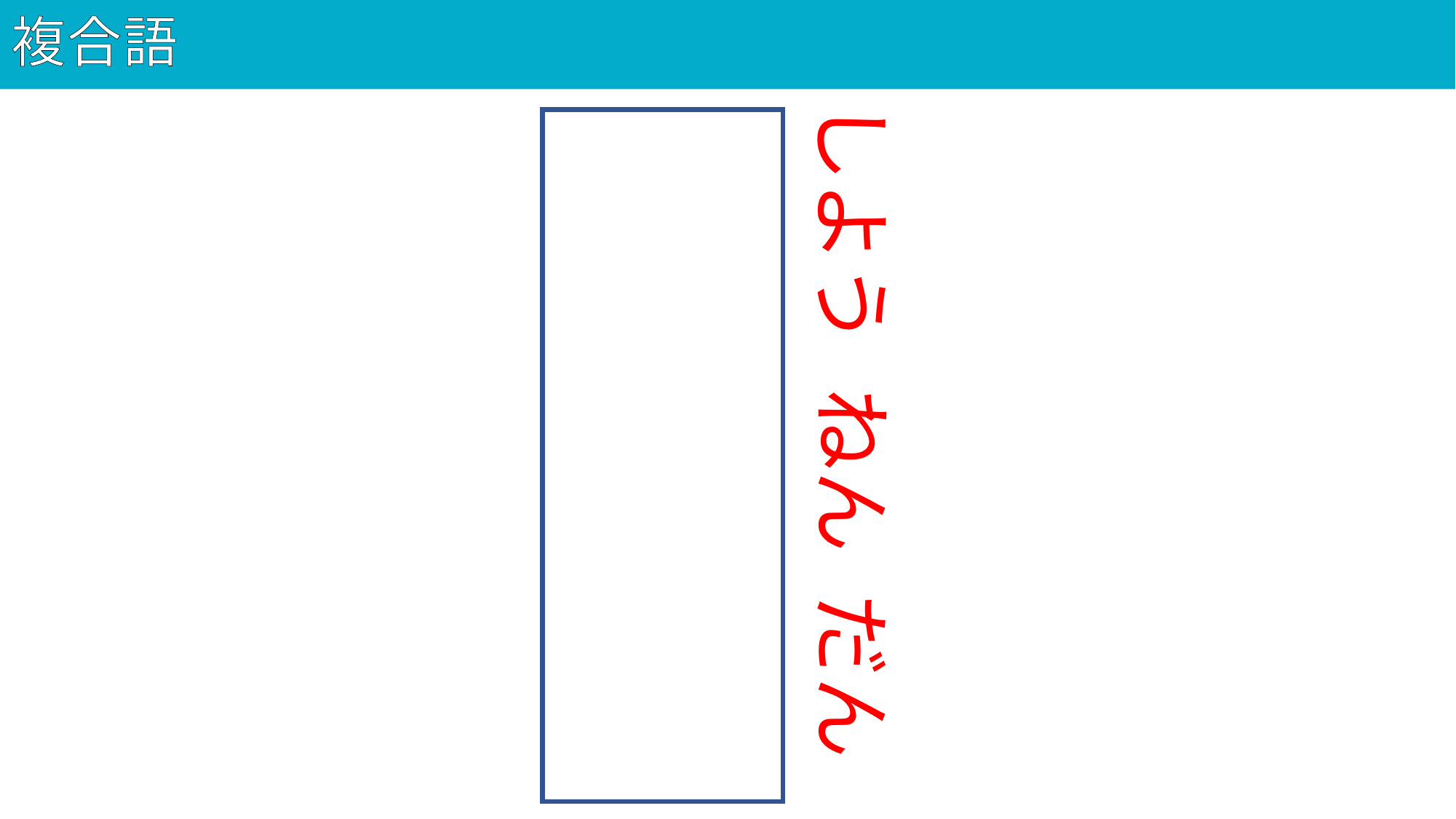

# 複合語
109
しよう
少年団

ねん
だん